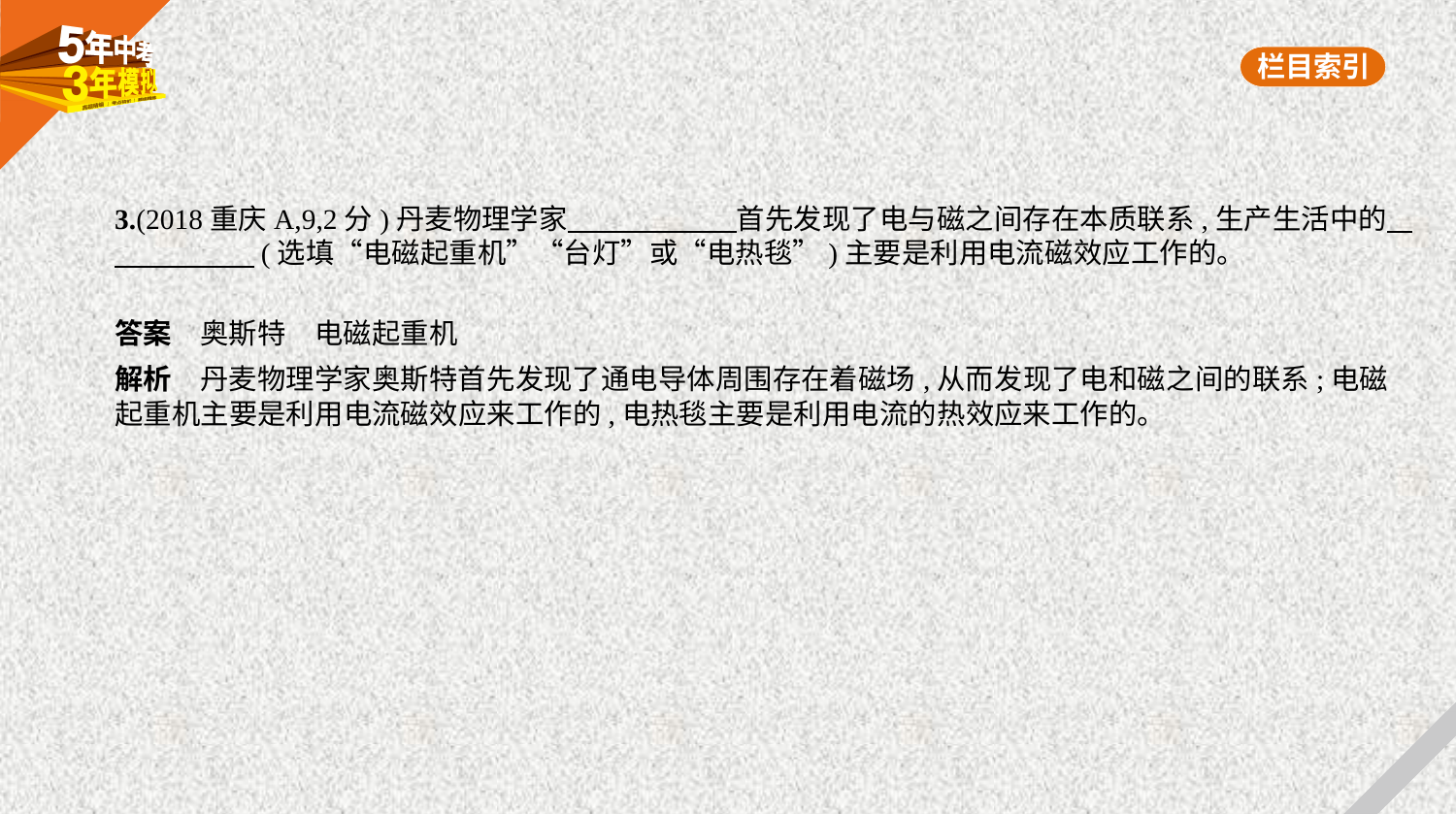

3.(2018重庆A,9,2分)丹麦物理学家　　　　　    首先发现了电与磁之间存在本质联系,生产生活中的    
　　　　    (选填“电磁起重机”“台灯”或“电热毯”)主要是利用电流磁效应工作的。
答案　奥斯特　电磁起重机
解析　丹麦物理学家奥斯特首先发现了通电导体周围存在着磁场,从而发现了电和磁之间的联系;电磁
起重机主要是利用电流磁效应来工作的,电热毯主要是利用电流的热效应来工作的。